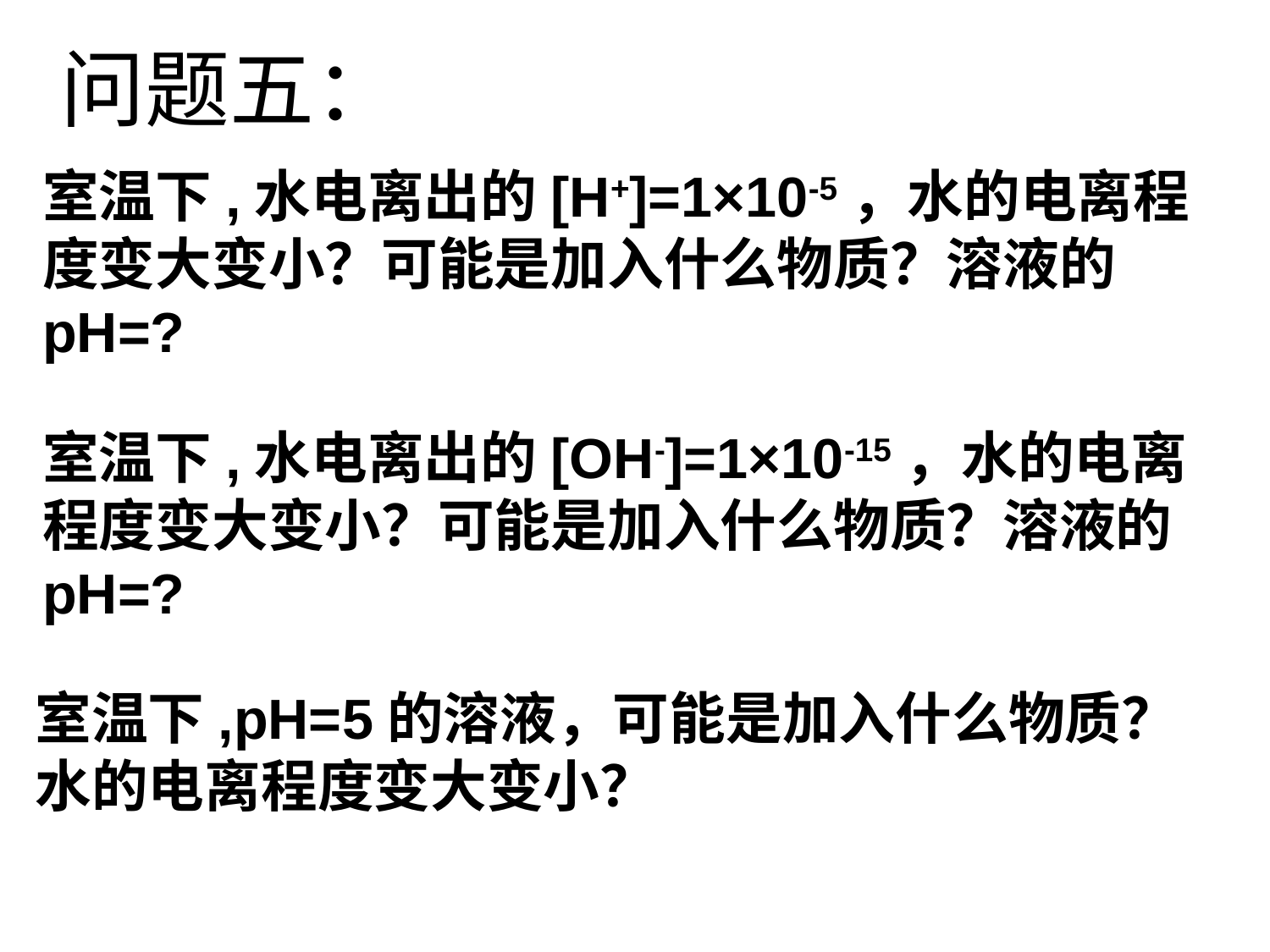

问题五：
室温下,水电离出的[H+]=1×10-5，水的电离程度变大变小？可能是加入什么物质？溶液的pH=?
室温下,水电离出的[OH-]=1×10-15，水的电离程度变大变小？可能是加入什么物质？溶液的pH=?
室温下,pH=5的溶液，可能是加入什么物质？
水的电离程度变大变小？